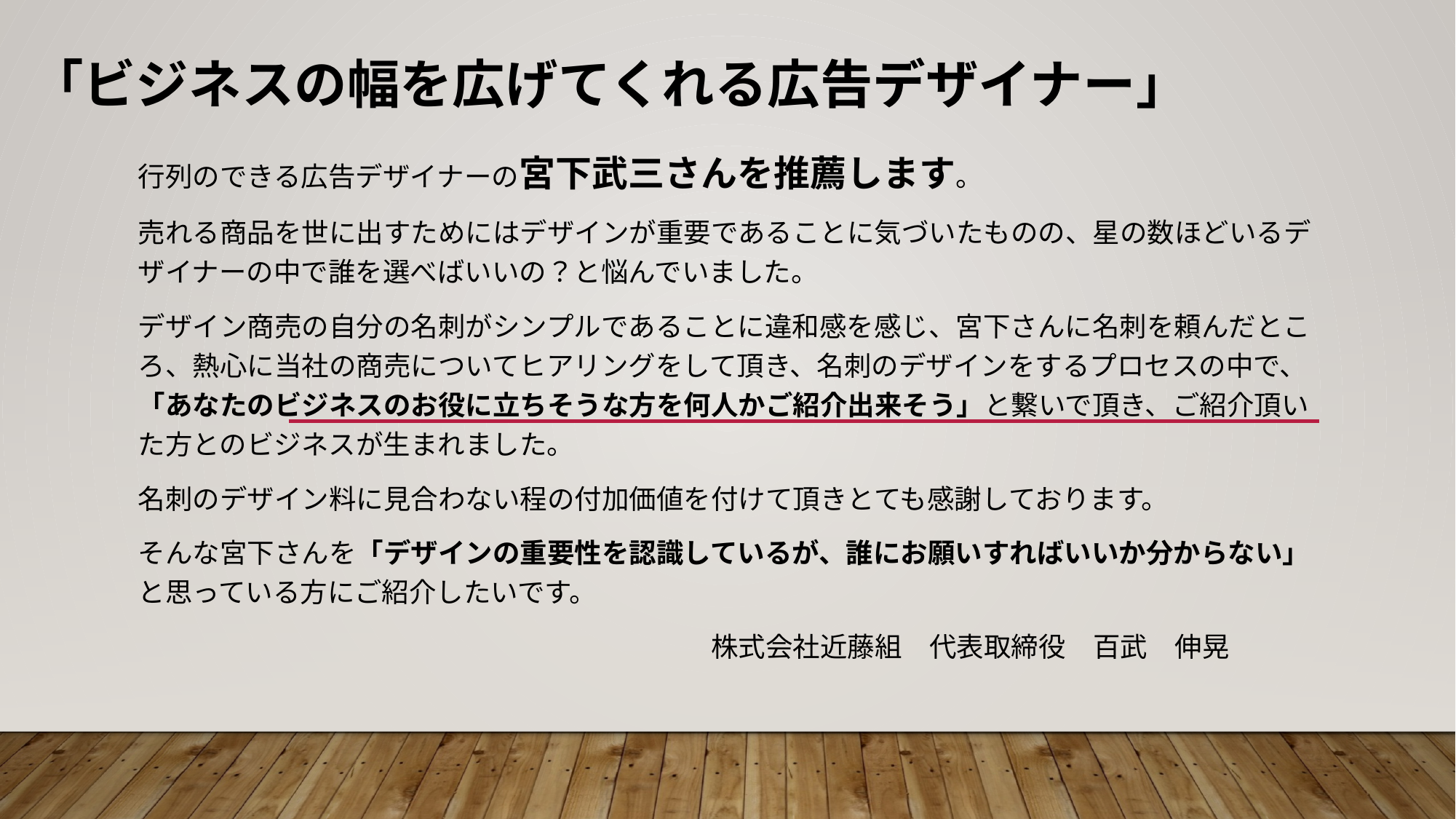

# 「ビジネスの幅を広げてくれる広告デザイナー」
行列のできる広告デザイナーの宮下武三さんを推薦します。
売れる商品を世に出すためにはデザインが重要であることに気づいたものの、星の数ほどいるデザイナーの中で誰を選べばいいの？と悩んでいました。
デザイン商売の自分の名刺がシンプルであることに違和感を感じ、宮下さんに名刺を頼んだところ、熱心に当社の商売についてヒアリングをして頂き、名刺のデザインをするプロセスの中で、「あなたのビジネスのお役に立ちそうな方を何人かご紹介出来そう」と繋いで頂き、ご紹介頂いた方とのビジネスが生まれました。
名刺のデザイン料に見合わない程の付加価値を付けて頂きとても感謝しております。
そんな宮下さんを「デザインの重要性を認識しているが、誰にお願いすればいいか分からない」と思っている方にご紹介したいです。
　　　　　　　　　　　　　　　　　　　　　株式会社近藤組　代表取締役　百武　伸晃